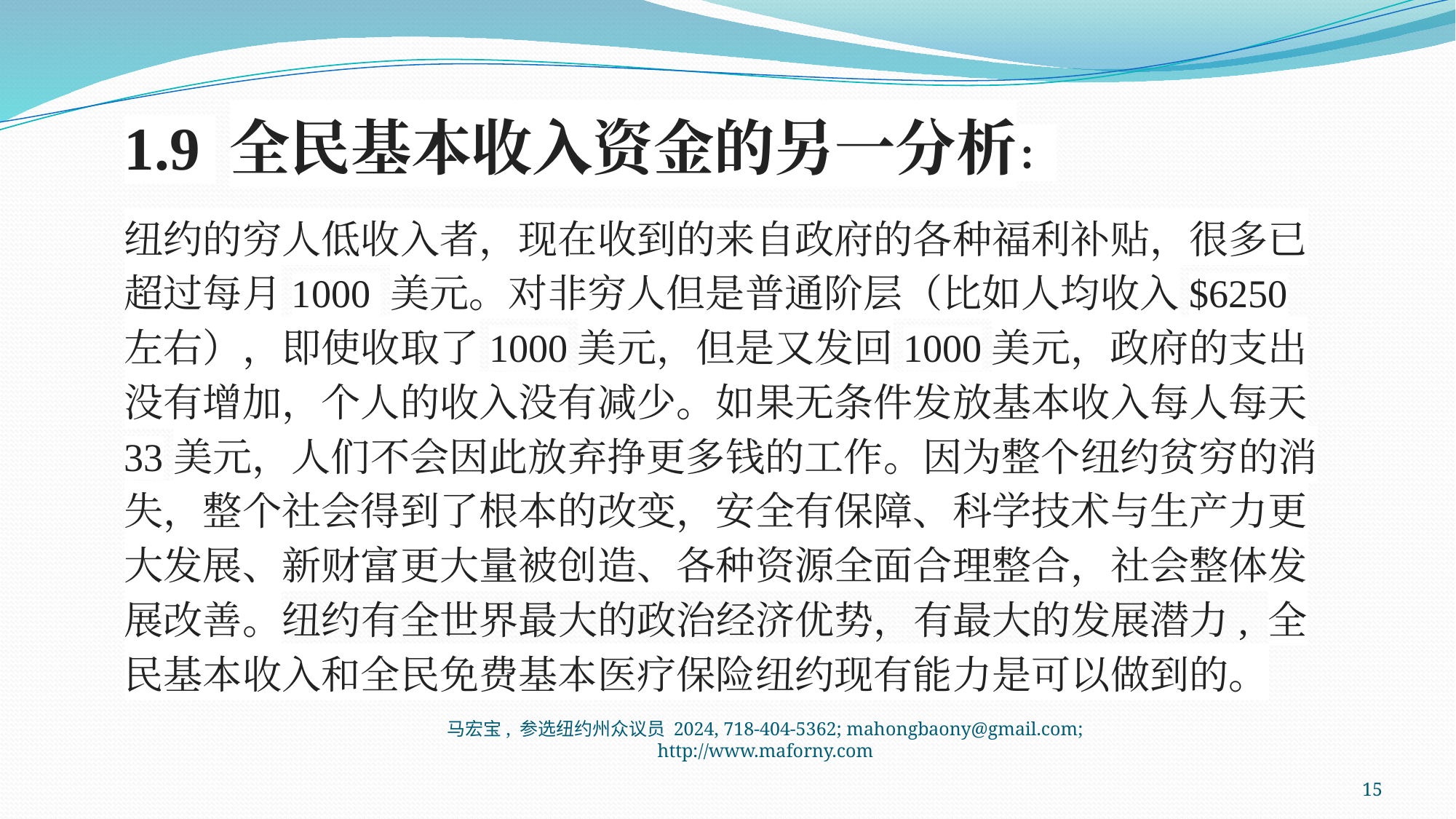

1.9 全民基本收入资金的另一分析：

纽约的穷人低收入者，现在收到的来自政府的各种福利补贴，很多已超过每月1000 美元。对非穷人但是普通阶层（比如人均收入$6250左右），即使收取了1000美元，但是又发回1000美元，政府的支出没有增加，个人的收入没有减少。如果无条件发放基本收入每人每天33美元，人们不会因此放弃挣更多钱的工作。因为整个纽约贫穷的消失，整个社会得到了根本的改变，安全有保障、科学技术与生产力更大发展、新财富更大量被创造、各种资源全面合理整合，社会整体发展改善。纽约有全世界最大的政治经济优势，有最大的发展潜力, 全民基本收入和全民免费基本医疗保险纽约现有能力是可以做到的。
马宏宝, 参选纽约州众议员 2024, 718-404-5362; mahongbaony@gmail.com; http://www.maforny.com
15